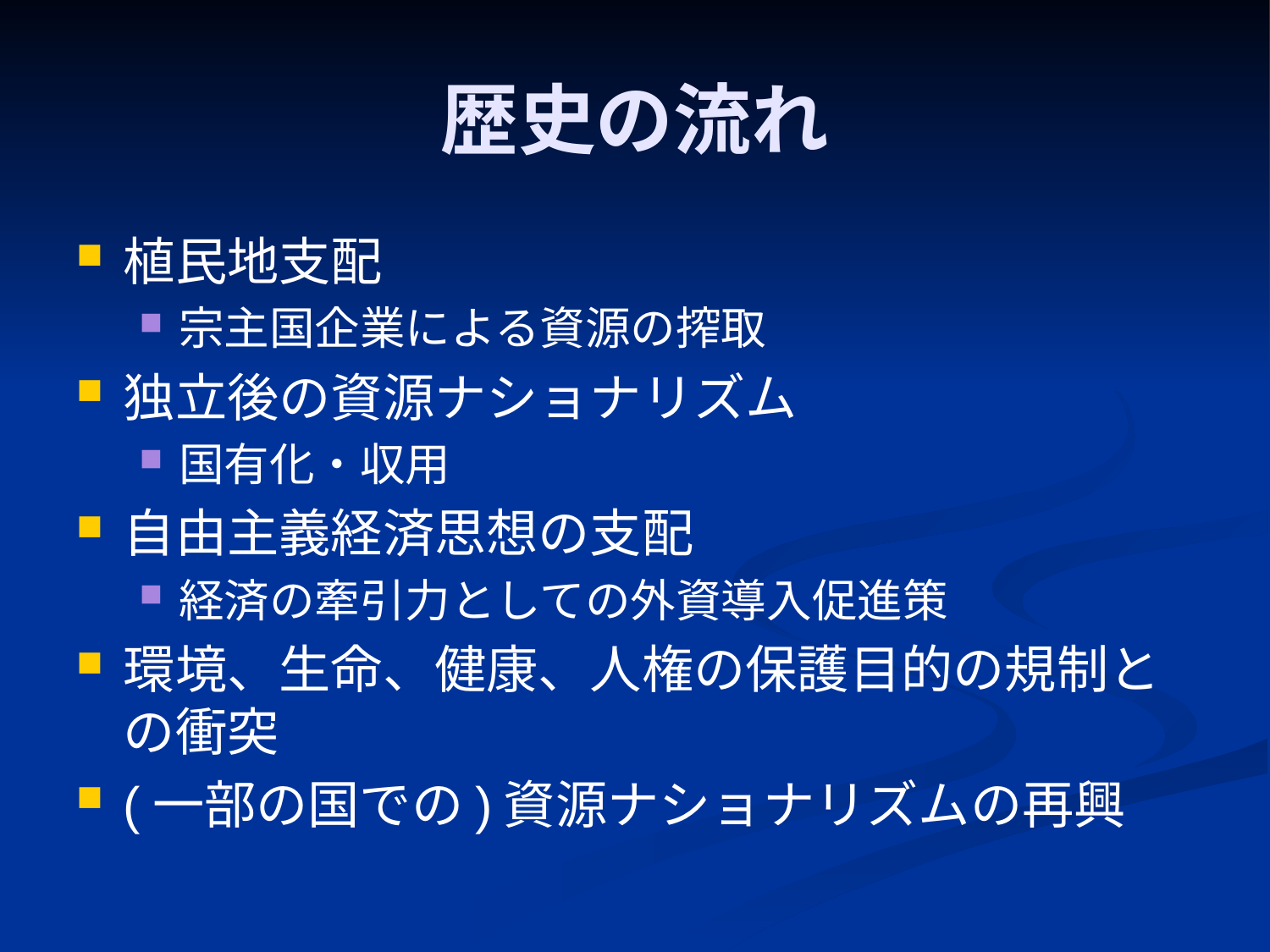

# 歴史の流れ
植民地支配
宗主国企業による資源の搾取
独立後の資源ナショナリズム
国有化・収用
自由主義経済思想の支配
経済の牽引力としての外資導入促進策
環境、生命、健康、人権の保護目的の規制との衝突
(一部の国での)資源ナショナリズムの再興